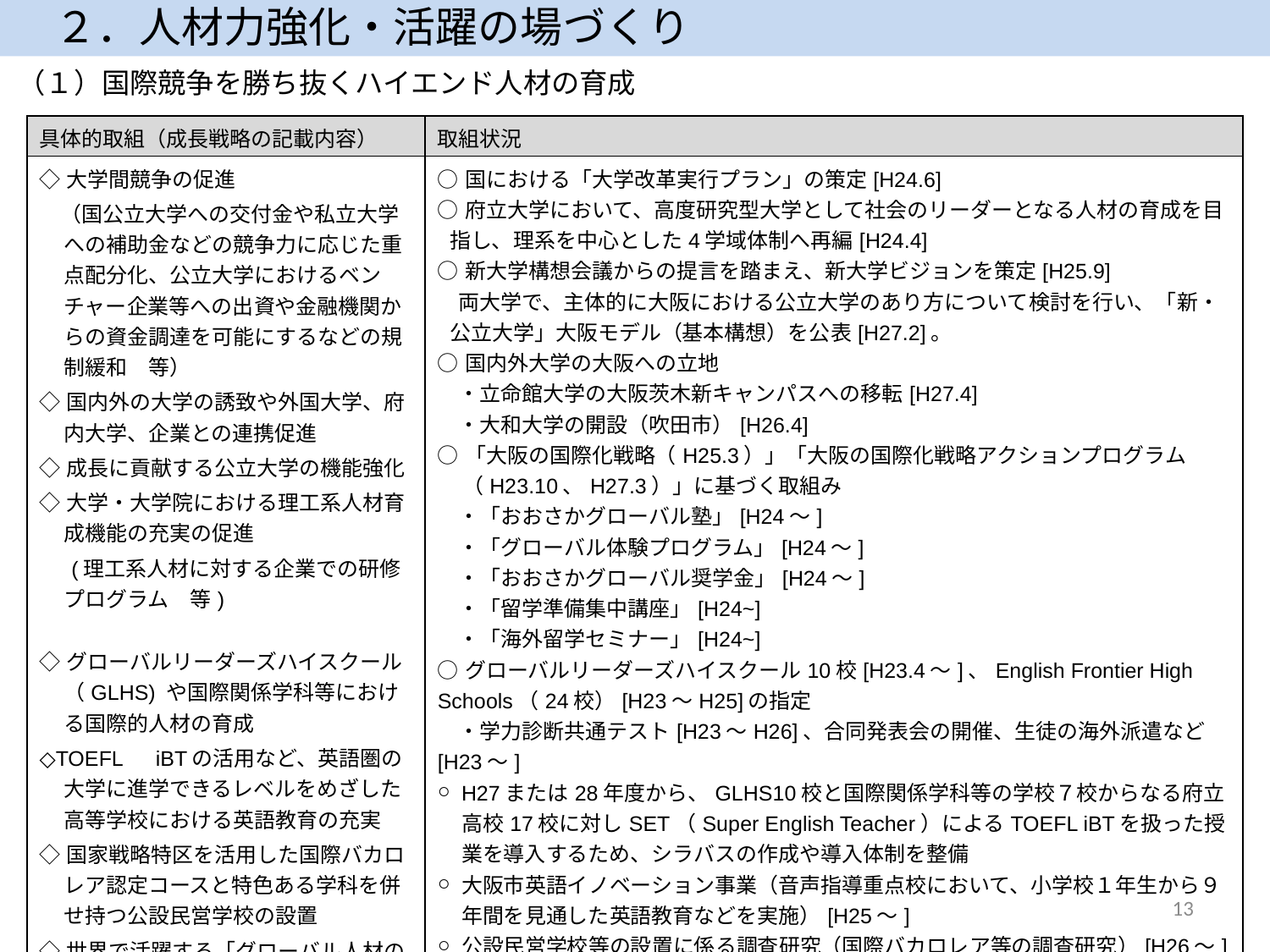

２．人材力強化・活躍の場づくり
（１）国際競争を勝ち抜くハイエンド人材の育成
| 具体的取組（成長戦略の記載内容） | 取組状況 |
| --- | --- |
| ◇大学間競争の促進 　（国公立大学への交付金や私立大学への補助金などの競争力に応じた重点配分化、公立大学におけるベンチャー企業等への出資や金融機関からの資金調達を可能にするなどの規制緩和　等） ◇国内外の大学の誘致や外国大学、府内大学、企業との連携促進 ◇成長に貢献する公立大学の機能強化 ◇大学・大学院における理工系人材育成機能の充実の促進 　 (理工系人材に対する企業での研修プログラム　等) ◇グローバルリーダーズハイスクール（GLHS) や国際関係学科等における国際的人材の育成 ◇TOEFL　iBTの活用など、英語圏の大学に進学できるレベルをめざした高等学校における英語教育の充実 ◇国家戦略特区を活用した国際バカロレア認定コースと特色ある学科を併せ持つ公設民営学校の設置 ◇世界で活躍する「グローバル人材の育成」 　 (高校生の海外留学支援を目的としたおおさかグローバル塾や、実践的英語学習の機会を提供するグローバル体験プログラムなどを通じて、若者の海外留学を支援) | ○国における「大学改革実行プラン」の策定[H24.6] ○府立大学において、高度研究型大学として社会のリーダーとなる人材の育成を目指し、理系を中心とした4学域体制へ再編[H24.4] ○新大学構想会議からの提言を踏まえ、新大学ビジョンを策定[H25.9] 　両大学で、主体的に大阪における公立大学のあり方について検討を行い、「新・公立大学」大阪モデル（基本構想）を公表[H27.2]。 ○国内外大学の大阪への立地 　・立命館大学の大阪茨木新キャンパスへの移転[H27.4] 　・大和大学の開設（吹田市）[H26.4] ○「大阪の国際化戦略（H25.3）」「大阪の国際化戦略アクションプログラム（H23.10、H27.3）」に基づく取組み 　・「おおさかグローバル塾」[H24～] 　・「グローバル体験プログラム」[H24～] 　・「おおさかグローバル奨学金」[H24～] 　・「留学準備集中講座」[H24~] 　・「海外留学セミナー」[H24~] ○グローバルリーダーズハイスクール10校[H23.4～]、English Frontier High Schools（24校）[H23～H25]の指定 　・学力診断共通テスト[H23～H26]、合同発表会の開催、生徒の海外派遣など[H23～] H27または28年度から、GLHS10校と国際関係学科等の学校７校からなる府立高校17校に対しSET（Super English Teacher）によるTOEFL iBTを扱った授業を導入するため、シラバスの作成や導入体制を整備 大阪市英語イノベーション事業（音声指導重点校において、小学校１年生から９年間を見通した英語教育などを実施）[H25～] 公設民営学校等の設置に係る調査研究（国際バカロレア等の調査研究）[H26～] |
13